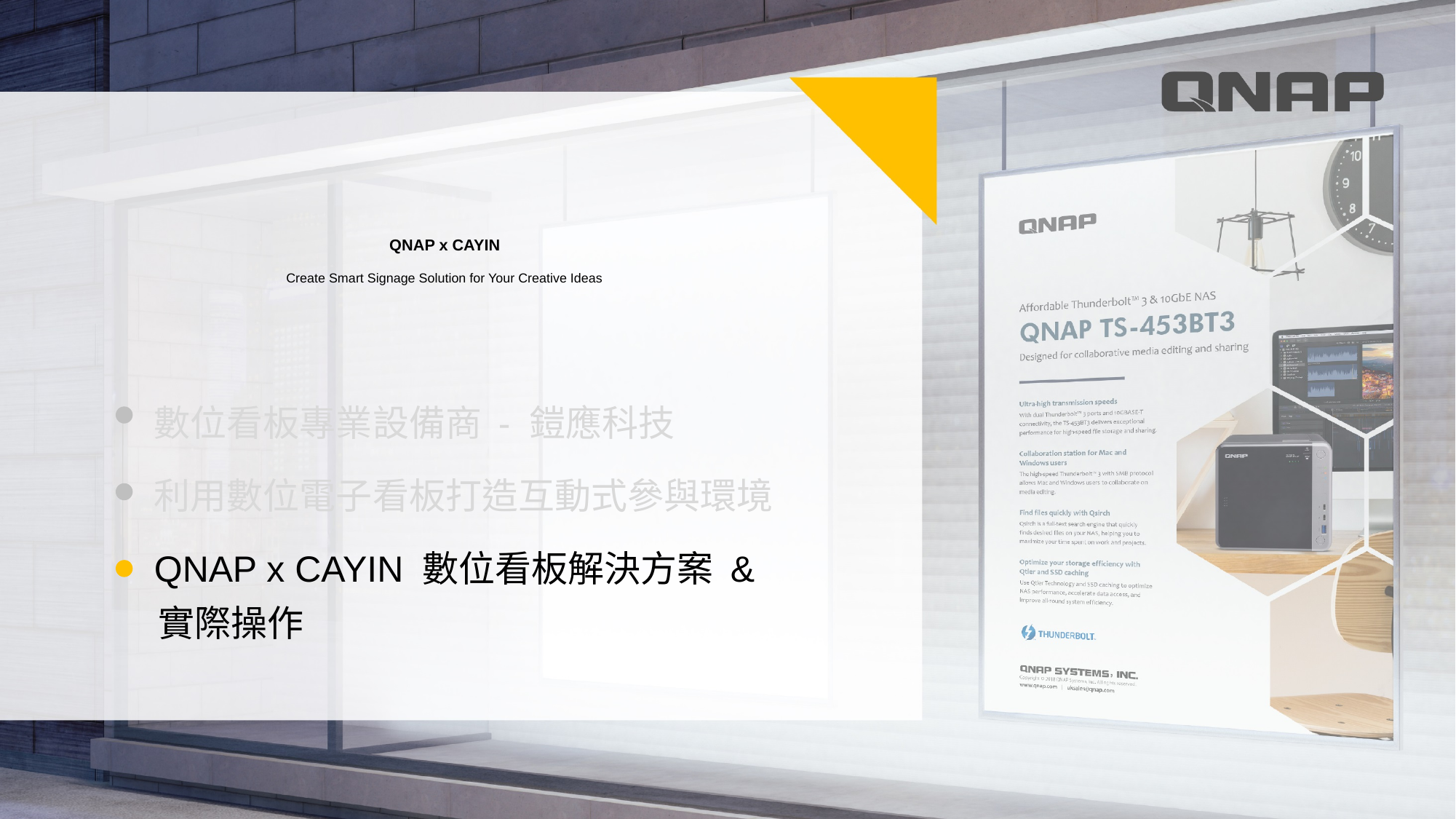

# QNAP x CAYIN Create Smart Signage Solution for Your Creative Ideas
數位看板專業設備商 - 鎧應科技
利用數位電子看板打造互動式參與環境
QNAP x CAYIN 數位看板解決方案 & 實際操作